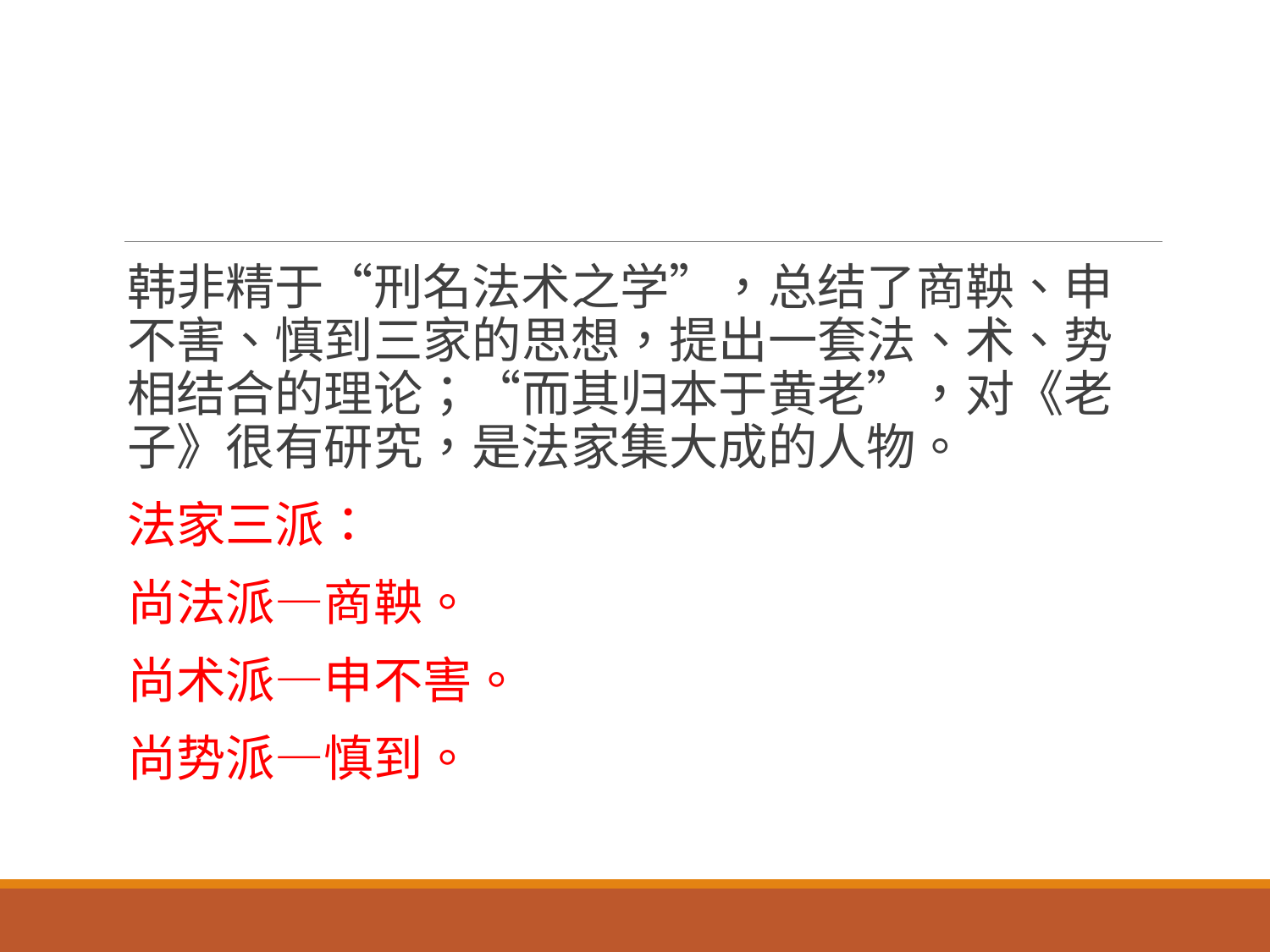

#
韩非精于“刑名法术之学”，总结了商鞅、申不害、慎到三家的思想，提出一套法、术、势相结合的理论；“而其归本于黄老”，对《老子》很有研究，是法家集大成的人物。
法家三派：
尚法派—商鞅。
尚术派—申不害。
尚势派—慎到。